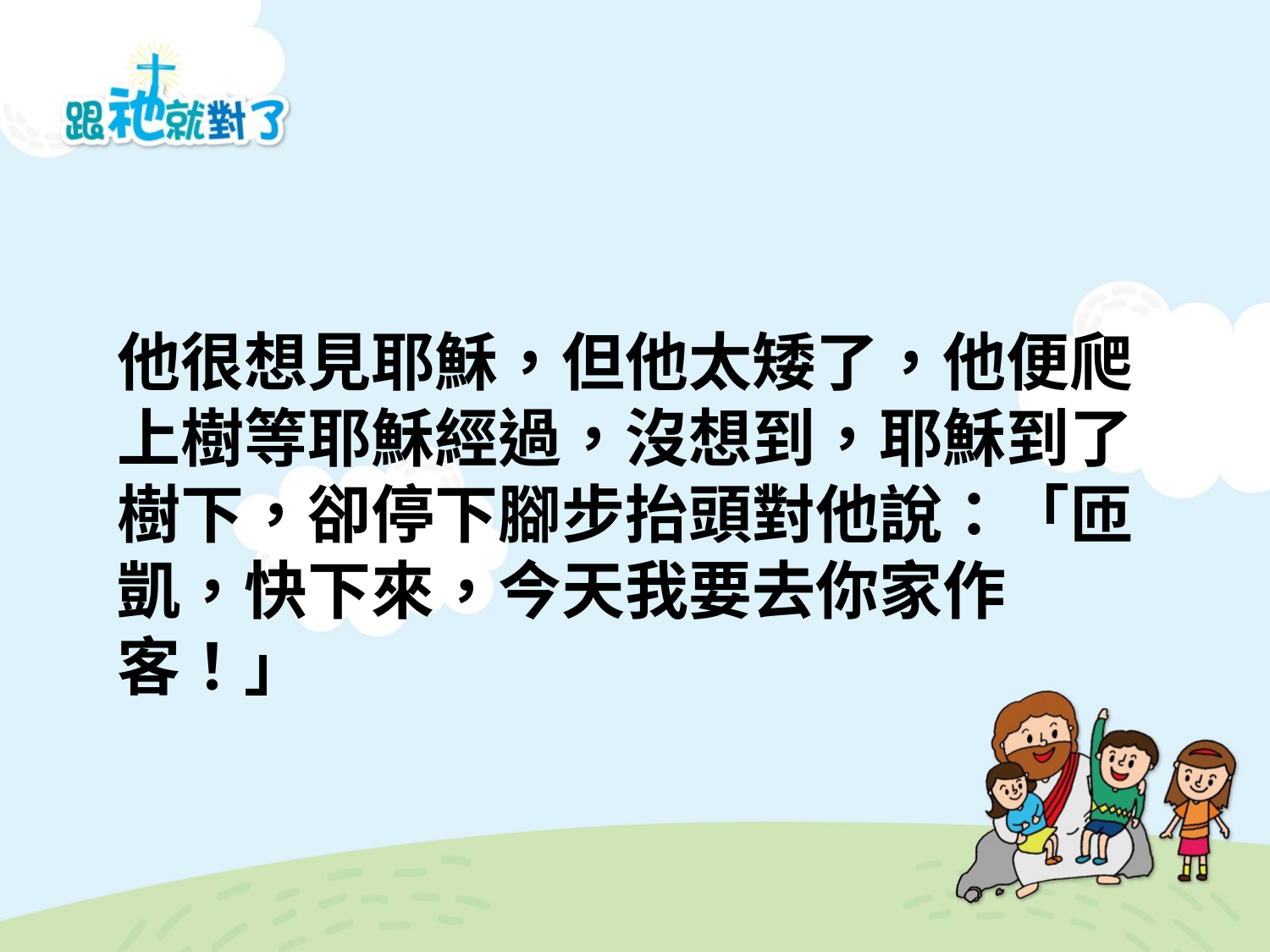

他很想見耶穌，但他太矮了，他便爬上樹等耶穌經過，沒想到，耶穌到了樹下，卻停下腳步抬頭對他說：「匝凱，快下來，今天我要去你家作客！」